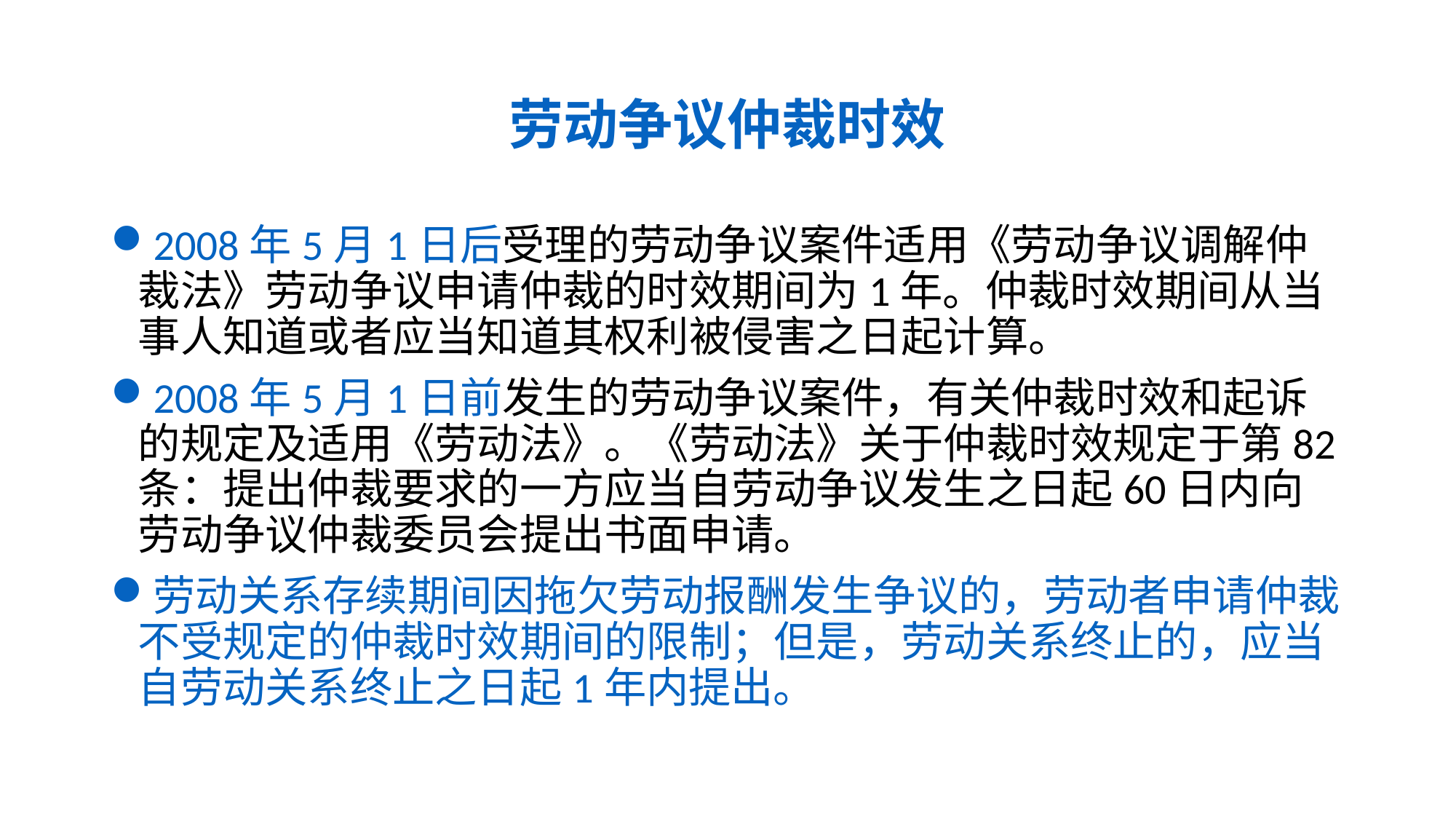

# 劳动争议仲裁时效
2008年5月1日后受理的劳动争议案件适用《劳动争议调解仲裁法》劳动争议申请仲裁的时效期间为1年。仲裁时效期间从当事人知道或者应当知道其权利被侵害之日起计算。
2008年5月1日前发生的劳动争议案件，有关仲裁时效和起诉的规定及适用《劳动法》。《劳动法》关于仲裁时效规定于第82条：提出仲裁要求的一方应当自劳动争议发生之日起60日内向劳动争议仲裁委员会提出书面申请。
劳动关系存续期间因拖欠劳动报酬发生争议的，劳动者申请仲裁不受规定的仲裁时效期间的限制；但是，劳动关系终止的，应当自劳动关系终止之日起1年内提出。